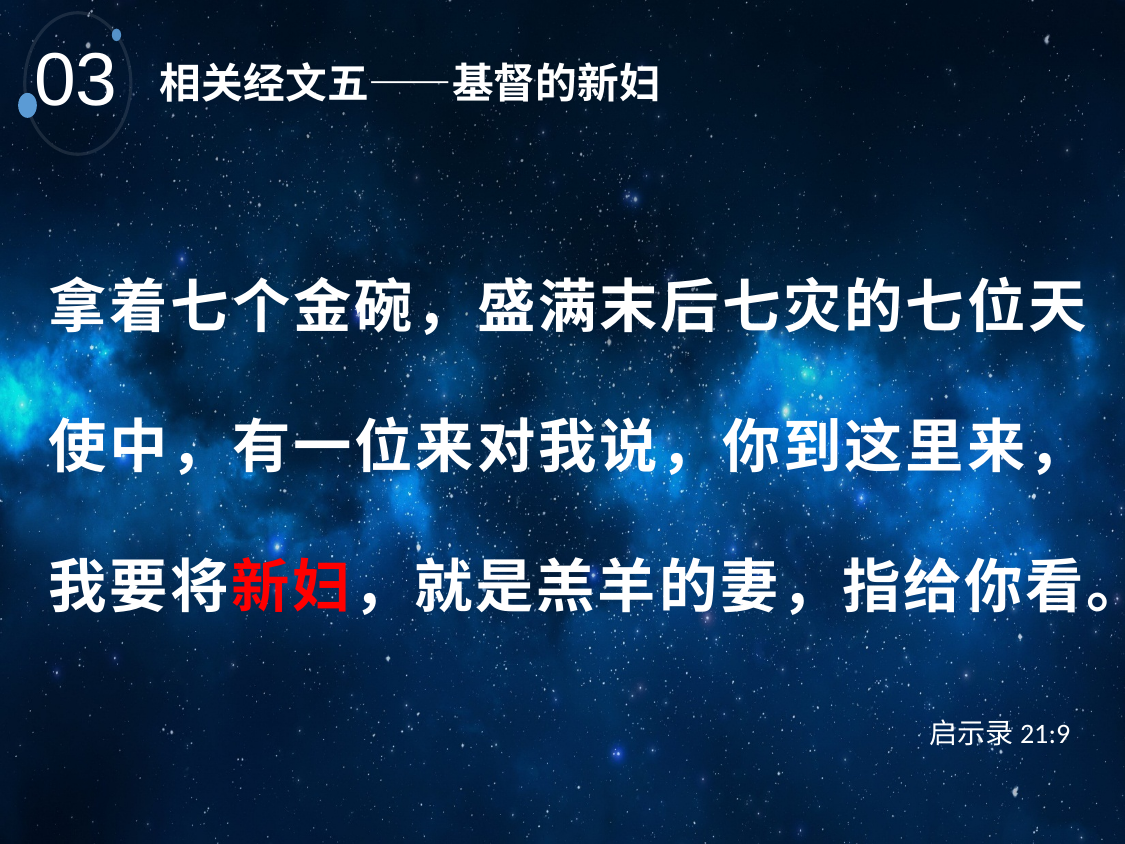

03
相关经文五——基督的新妇
拿着七个金碗，盛满末后七灾的七位天使中，有一位来对我说，你到这里来，我要将新妇，就是羔羊的妻，指给你看。
启示录21:9